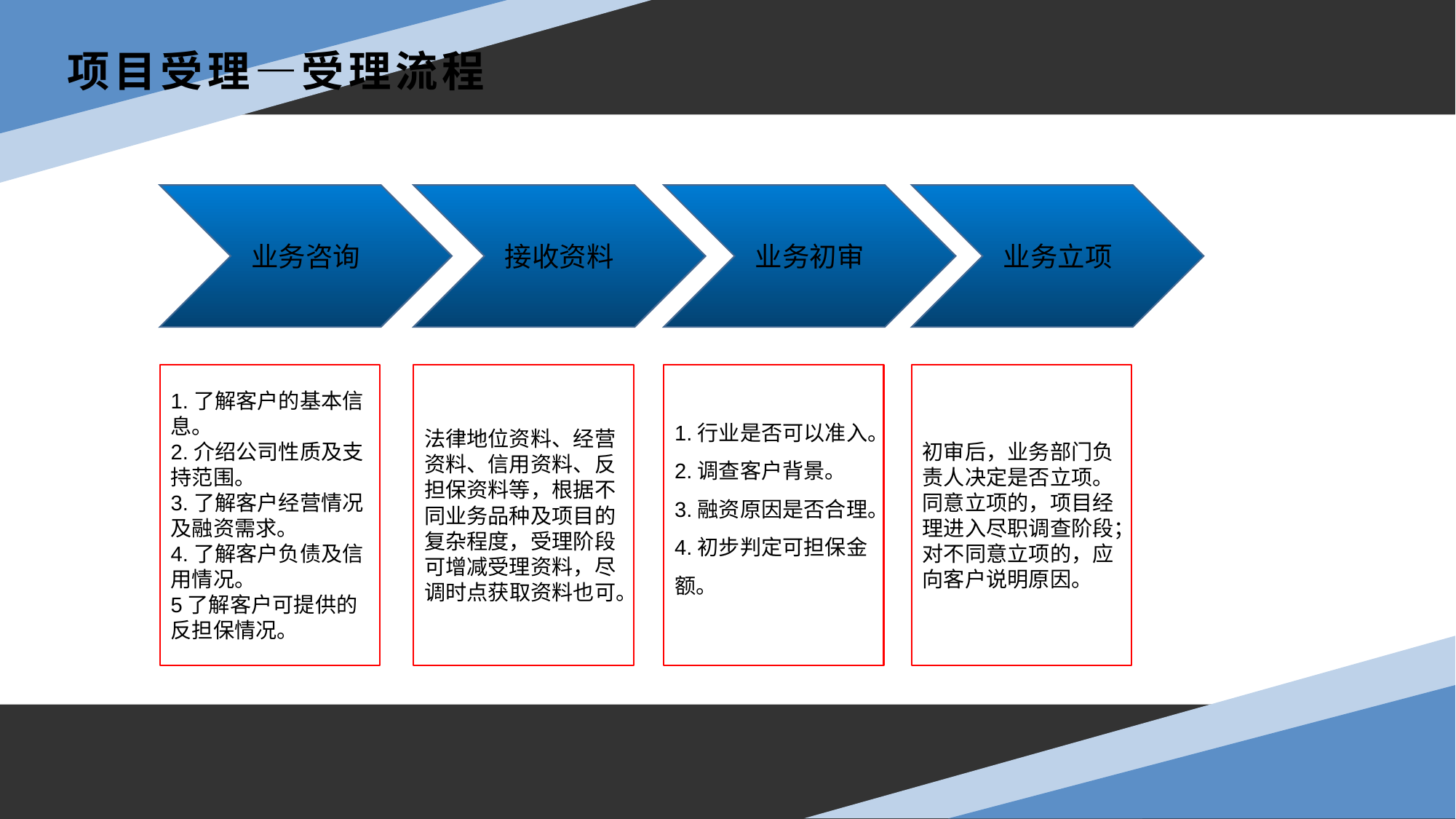

项目受理—受理流程
业务咨询
接收资料
业务初审
业务立项
1.了解客户的基本信息。
2.介绍公司性质及支持范围。
3.了解客户经营情况及融资需求。
4.了解客户负债及信用情况。
5了解客户可提供的反担保情况。
法律地位资料、经营资料、信用资料、反担保资料等，根据不同业务品种及项目的复杂程度，受理阶段可增减受理资料，尽调时点获取资料也可。
1.行业是否可以准入。
2.调查客户背景。
3.融资原因是否合理。
4.初步判定可担保金额。

初审后，业务部门负责人决定是否立项。同意立项的，项目经理进入尽职调查阶段；对不同意立项的，应向客户说明原因。